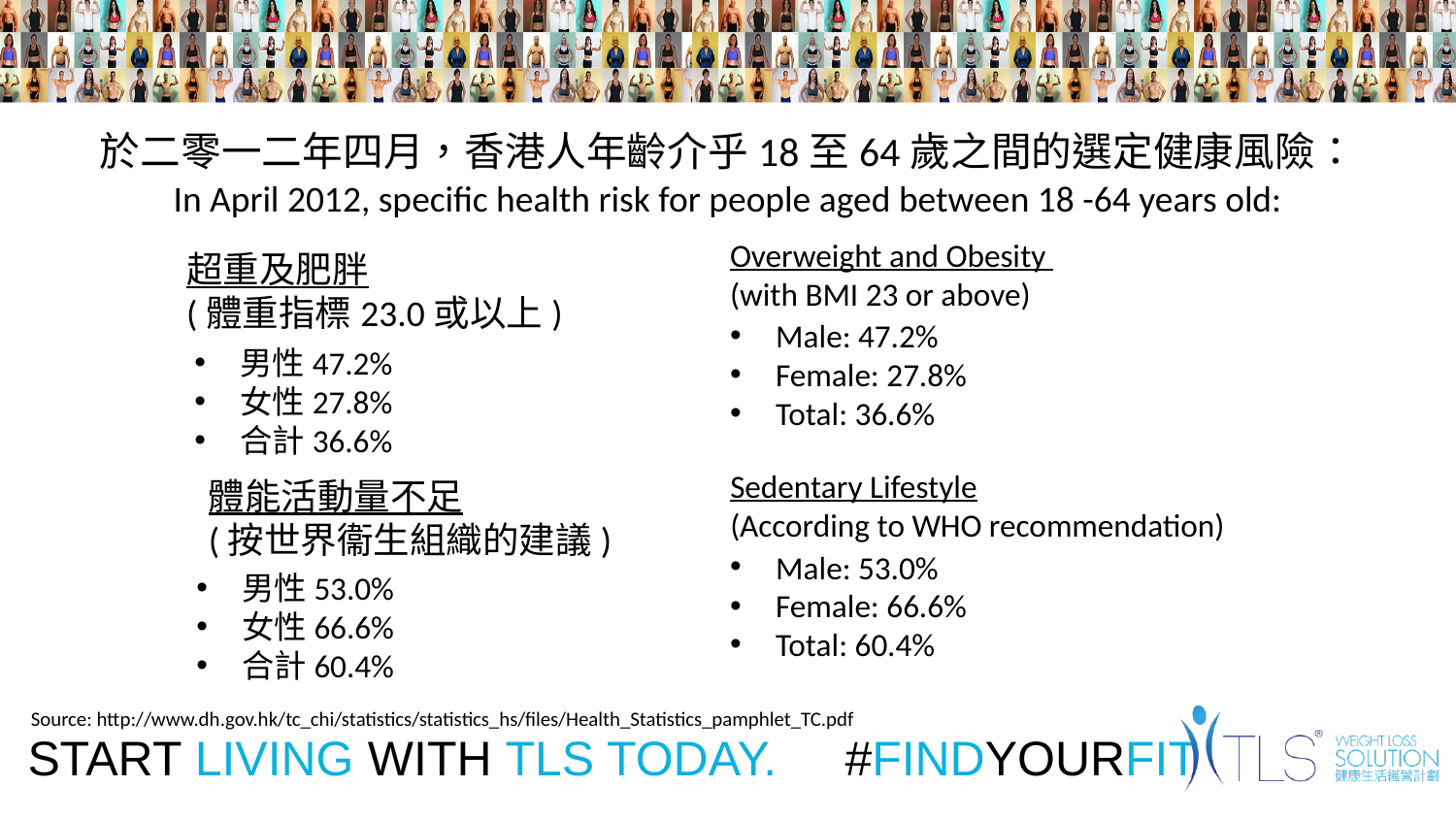

於二零一二年四月，香港人年齡介乎18至64歲之間的選定健康風險：
In April 2012, specific health risk for people aged between 18 -64 years old:
Overweight and Obesity
(with BMI 23 or above)
超重及肥胖
(體重指標23.0或以上)
Male: 47.2%
Female: 27.8%
Total: 36.6%
男性47.2%
女性27.8%
合計36.6%

Sedentary Lifestyle
(According to WHO recommendation)

體能活動量不足
(按世界衞生組織的建議)
Male: 53.0%
Female: 66.6%
Total: 60.4%
男性53.0%
女性66.6%
合計60.4%
Source: http://www.dh.gov.hk/tc_chi/statistics/statistics_hs/files/Health_Statistics_pamphlet_TC.pdf